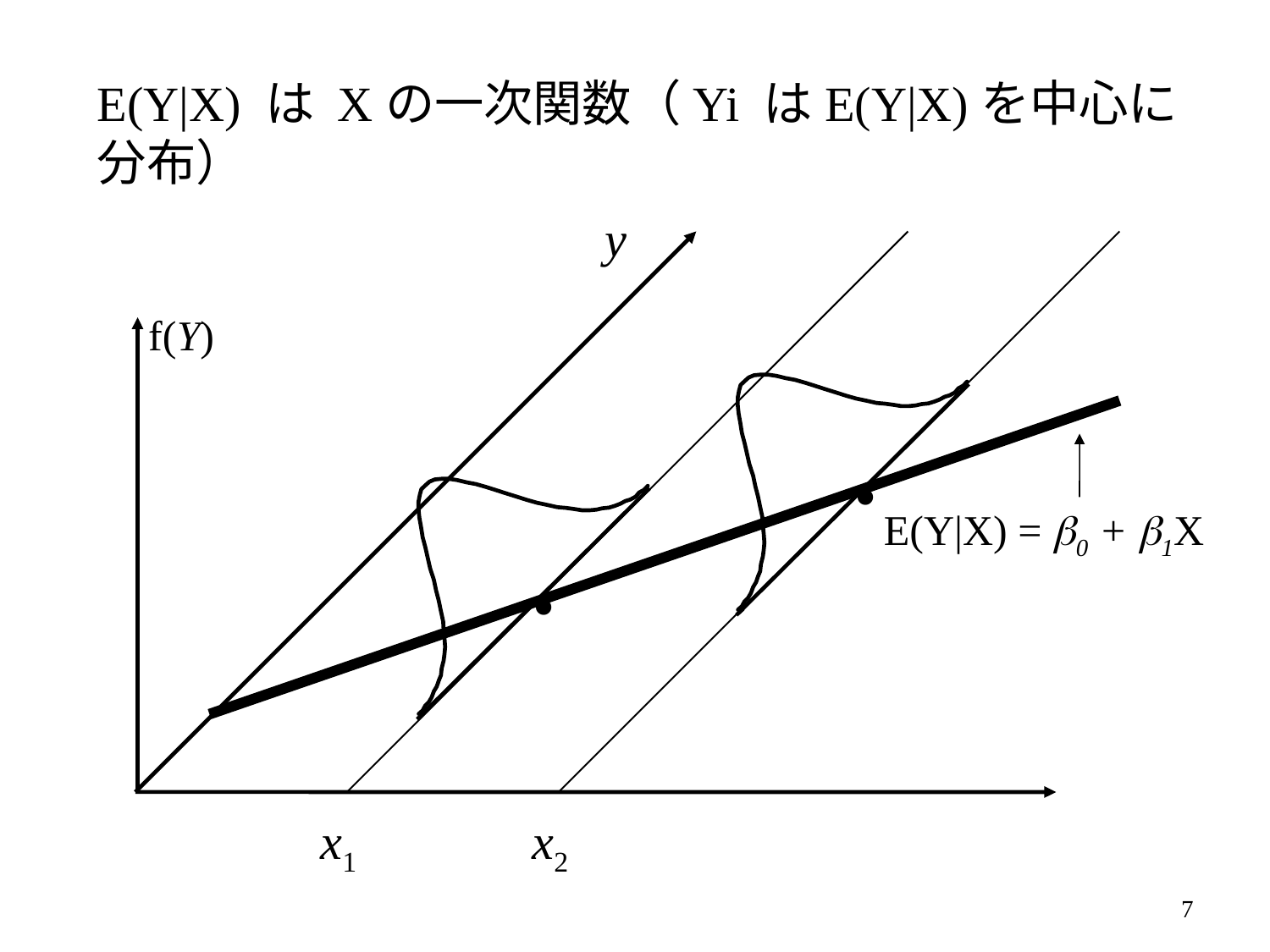

E(Y|X) は Xの一次関数（Yi はE(Y|X)を中心に分布）
y

f(Y)

.

E(Y|X) = β0 + β1X
.

x1
x2
7